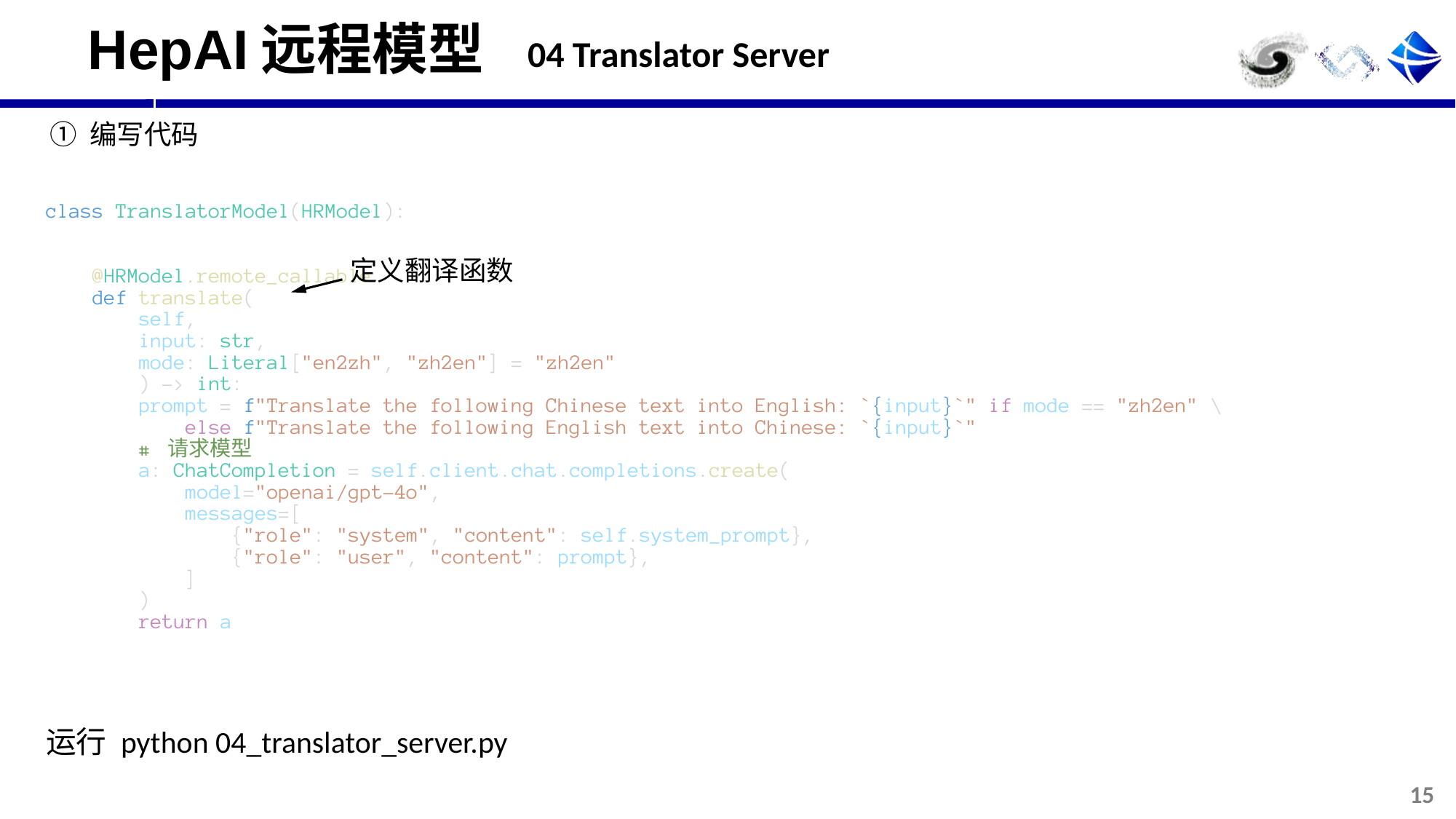

# HepAI远程模型
04 Translator Server
① 编写代码
class TranslatorModel(HRModel):

    @HRModel.remote_callable
    def translate(
        self,
        input: str,
        mode: Literal["en2zh", "zh2en"] = "zh2en"
        ) -> int:
        prompt = f"Translate the following Chinese text into English: `{input}`" if mode == "zh2en" \
            else f"Translate the following English text into Chinese: `{input}`"
        # 请求模型
        a: ChatCompletion = self.client.chat.completions.create(
            model="openai/gpt-4o",
            messages=[
                {"role": "system", "content": self.system_prompt},
                {"role": "user", "content": prompt},
            ]
        )
        return a

定义翻译函数
运行 python 04_translator_server.py